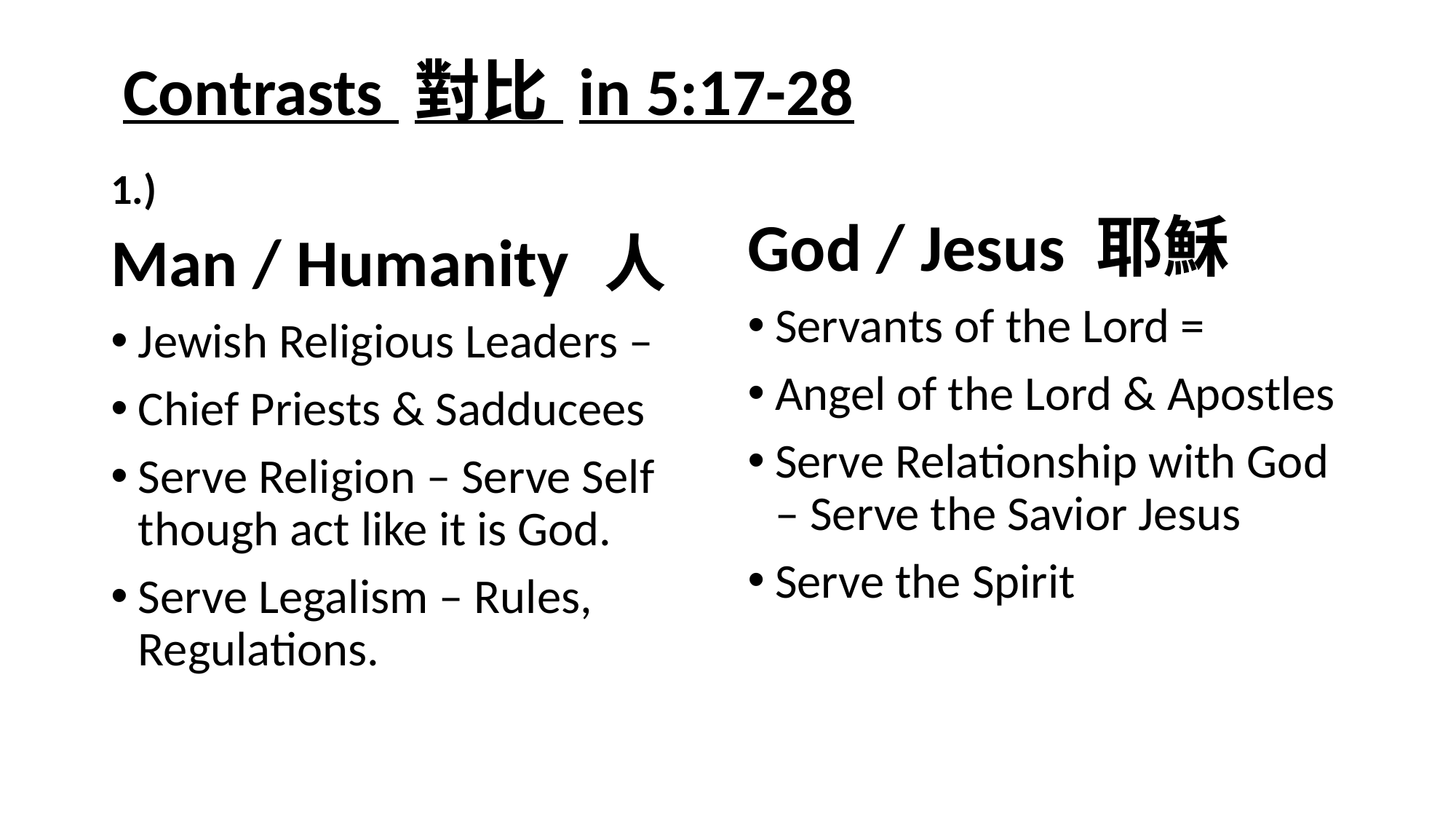

# Contrasts 對比 in 5:17-28
1.)
Man / Humanity  人
Jewish Religious Leaders –
Chief Priests & Sadducees
Serve Religion – Serve Self though act like it is God.
Serve Legalism – Rules, Regulations.

God / Jesus 耶穌
Servants of the Lord =
Angel of the Lord & Apostles
Serve Relationship with God – Serve the Savior Jesus
Serve the Spirit